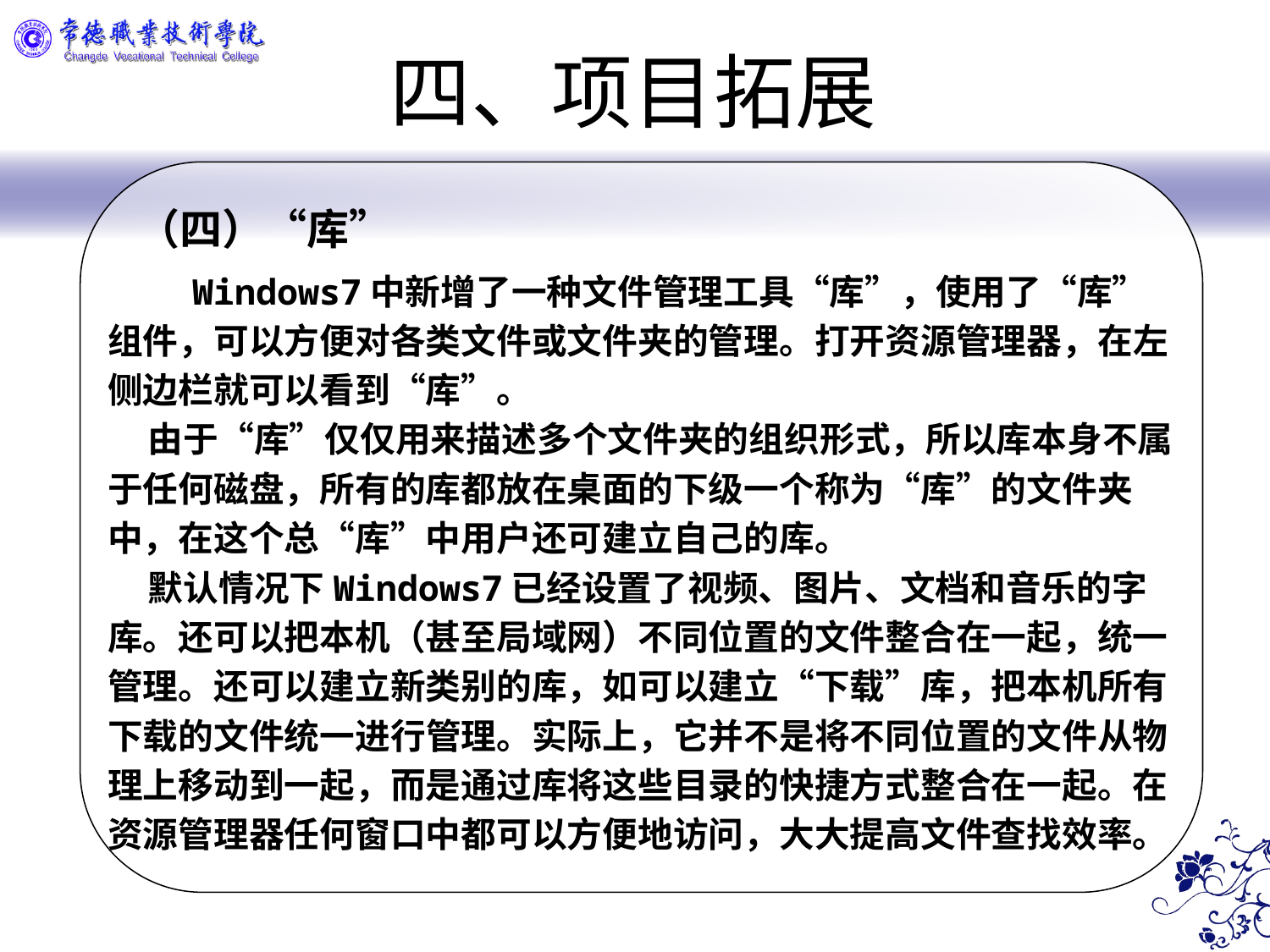

四、项目拓展

（四）“库”

    Windows7中新增了一种文件管理工具“库”，使用了“库”组件，可以方便对各类文件或文件夹的管理。打开资源管理器，在左侧边栏就可以看到“库”。
    由于“库”仅仅用来描述多个文件夹的组织形式，所以库本身不属于任何磁盘，所有的库都放在桌面的下级一个称为“库”的文件夹中，在这个总“库”中用户还可建立自己的库。
    默认情况下Windows7已经设置了视频、图片、文档和音乐的字库。还可以把本机（甚至局域网）不同位置的文件整合在一起，统一管理。还可以建立新类别的库，如可以建立“下载”库，把本机所有下载的文件统一进行管理。实际上，它并不是将不同位置的文件从物理上移动到一起，而是通过库将这些目录的快捷方式整合在一起。在资源管理器任何窗口中都可以方便地访问，大大提高文件查找效率。